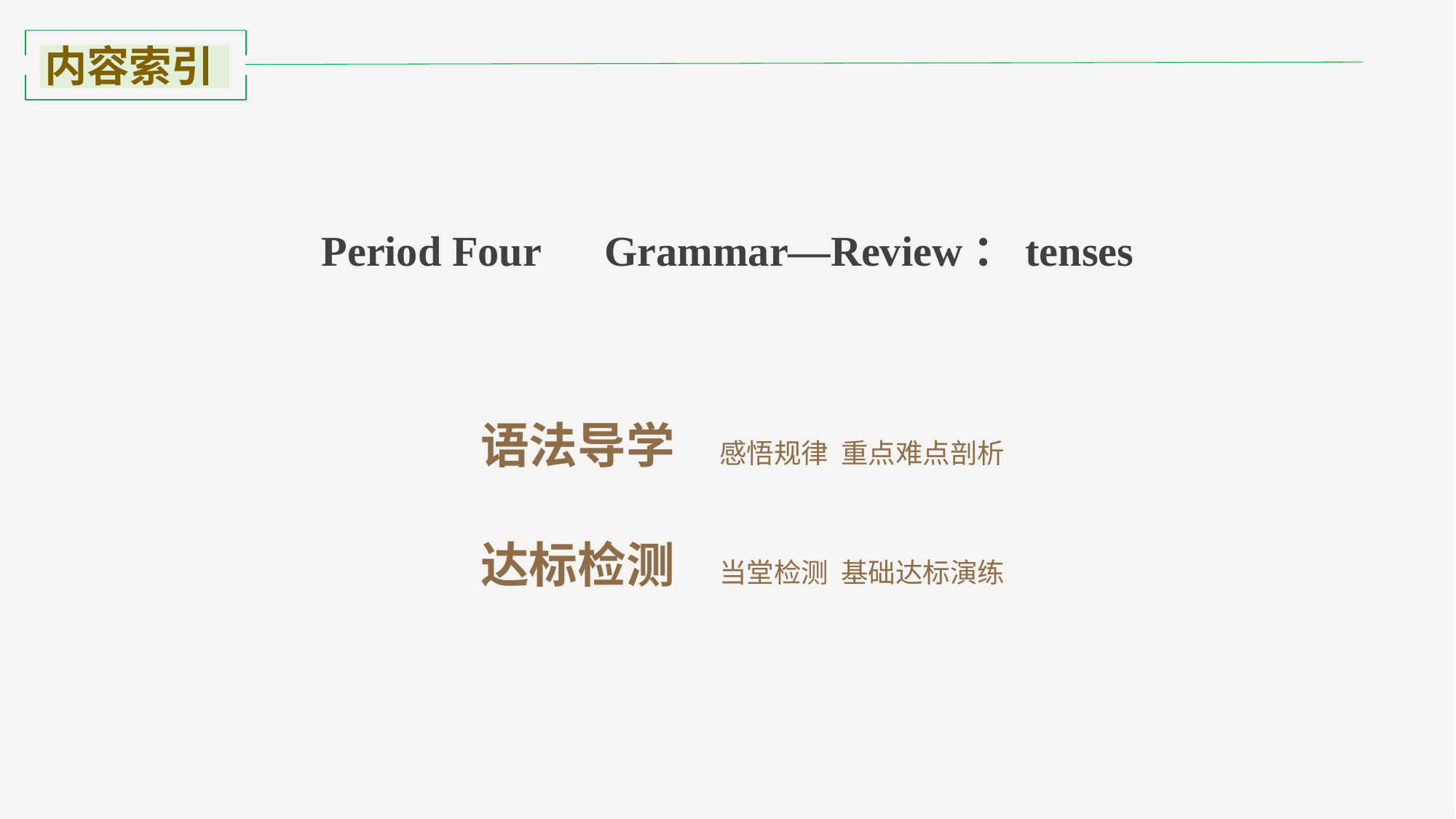

内容索引
Period Four　Grammar—Review：tenses
语法导学    感悟规律  重点难点剖析
达标检测    当堂检测  基础达标演练